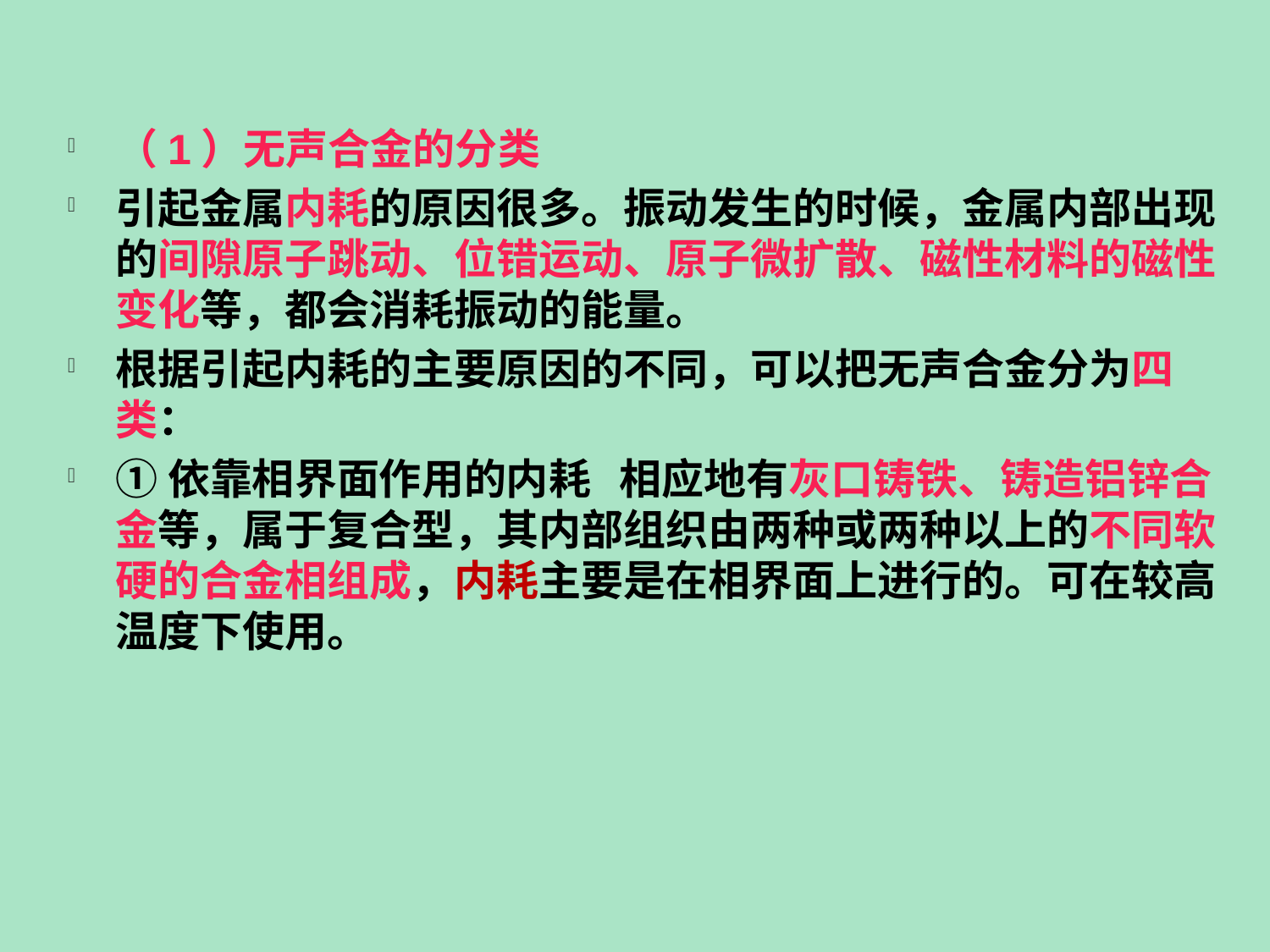

（1）无声合金的分类
引起金属内耗的原因很多。振动发生的时候，金属内部出现的间隙原子跳动、位错运动、原子微扩散、磁性材料的磁性变化等，都会消耗振动的能量。
根据引起内耗的主要原因的不同，可以把无声合金分为四类：
①依靠相界面作用的内耗   相应地有灰口铸铁、铸造铝锌合金等，属于复合型，其内部组织由两种或两种以上的不同软硬的合金相组成，内耗主要是在相界面上进行的。可在较高温度下使用。